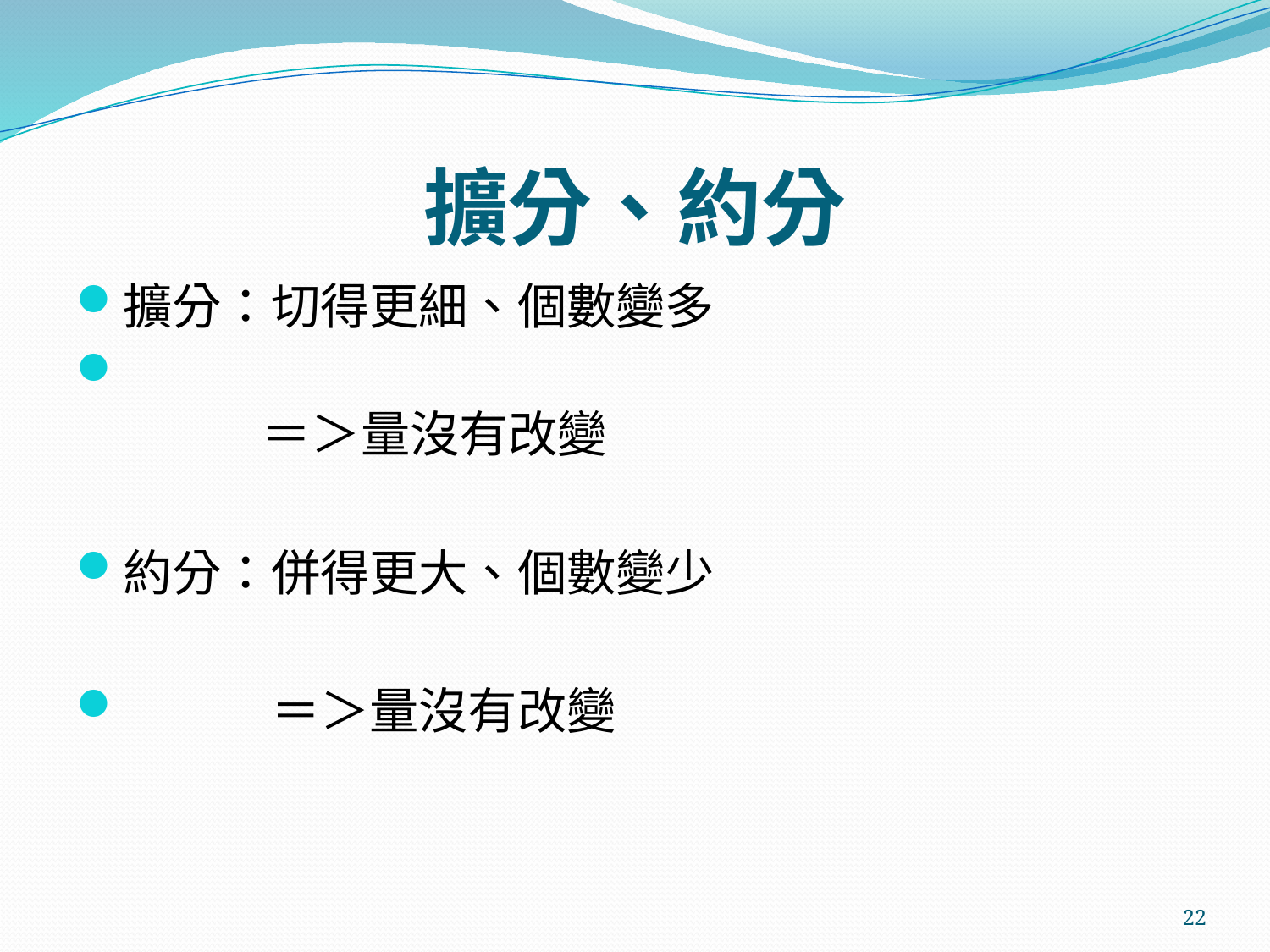

# 擴分、約分
擴分：切得更細、個數變多
　　　＝＞量沒有改變

約分：併得更大、個數變少

　　　＝＞量沒有改變
22